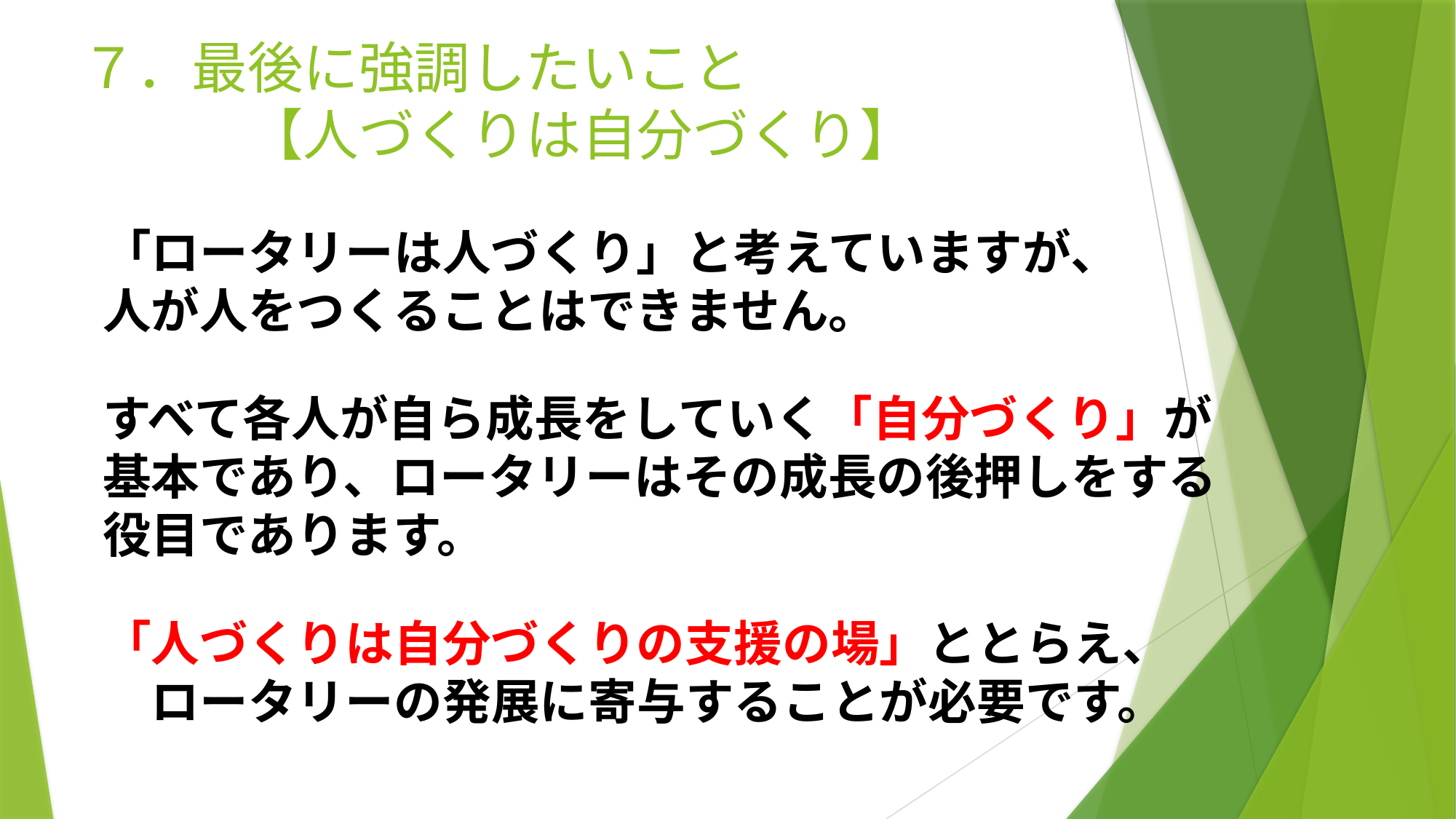

# ７．最後に強調したいこと 　　　【人づくりは自分づくり】
「ロータリーは人づくり」と考えていますが、
人が人をつくることはできません。

すべて各人が自ら成長をしていく「自分づくり」が
基本であり、ロータリーはその成長の後押しをする
役目であります。

「人づくりは自分づくりの支援の場」ととらえ、
　ロータリーの発展に寄与することが必要です。